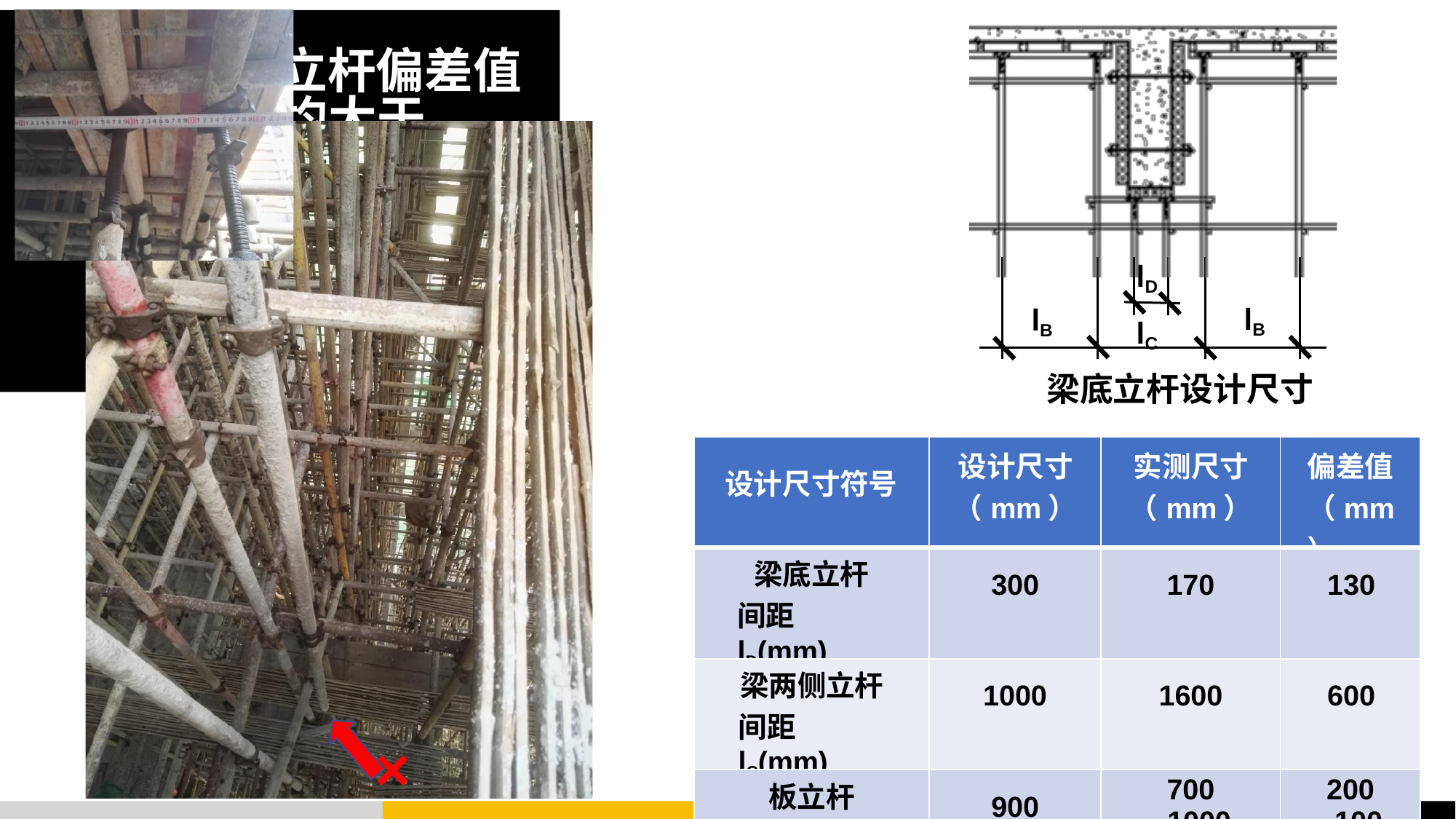

# 立杆偏差值
梁2：梁底
均大于50mm，
质量不合格！
两根立杆变 成 1根受力!  返工！

lD  lC

lB
lB

梁底立杆设计尺寸
| 设计尺寸符号 | 设计尺寸 （mm） | 实测尺寸 （mm） | 偏差值 （mm） |
| --- | --- | --- | --- |
| 梁底立杆 间距lD(mm) | 300 | 170 | 130 |
| 梁两侧立杆 间距lC(mm) | 1000 | 1600 | 600 |
| 板立杆 间距lB(mm) | 900 | 700 ~1000 | 200 ~100 |

×